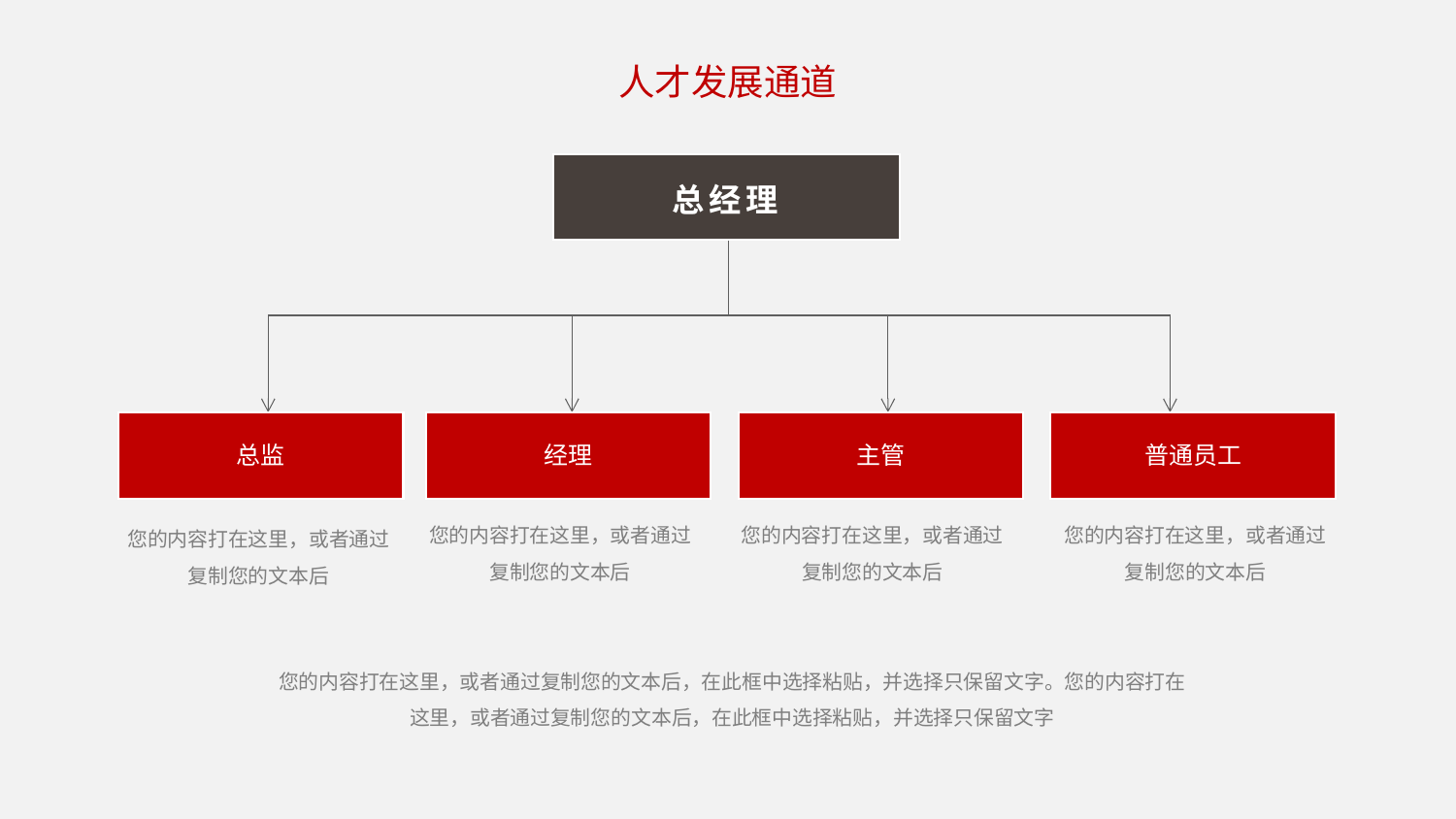

人才发展通道

总经理

总监
经理
主管
普通员工
您的内容打在这里，或者通过复制您的文本后
您的内容打在这里，或者通过复制您的文本后
您的内容打在这里，或者通过复制您的文本后
您的内容打在这里，或者通过复制您的文本后
您的内容打在这里，或者通过复制您的文本后，在此框中选择粘贴，并选择只保留文字。您的内容打在这里，或者通过复制您的文本后，在此框中选择粘贴，并选择只保留文字